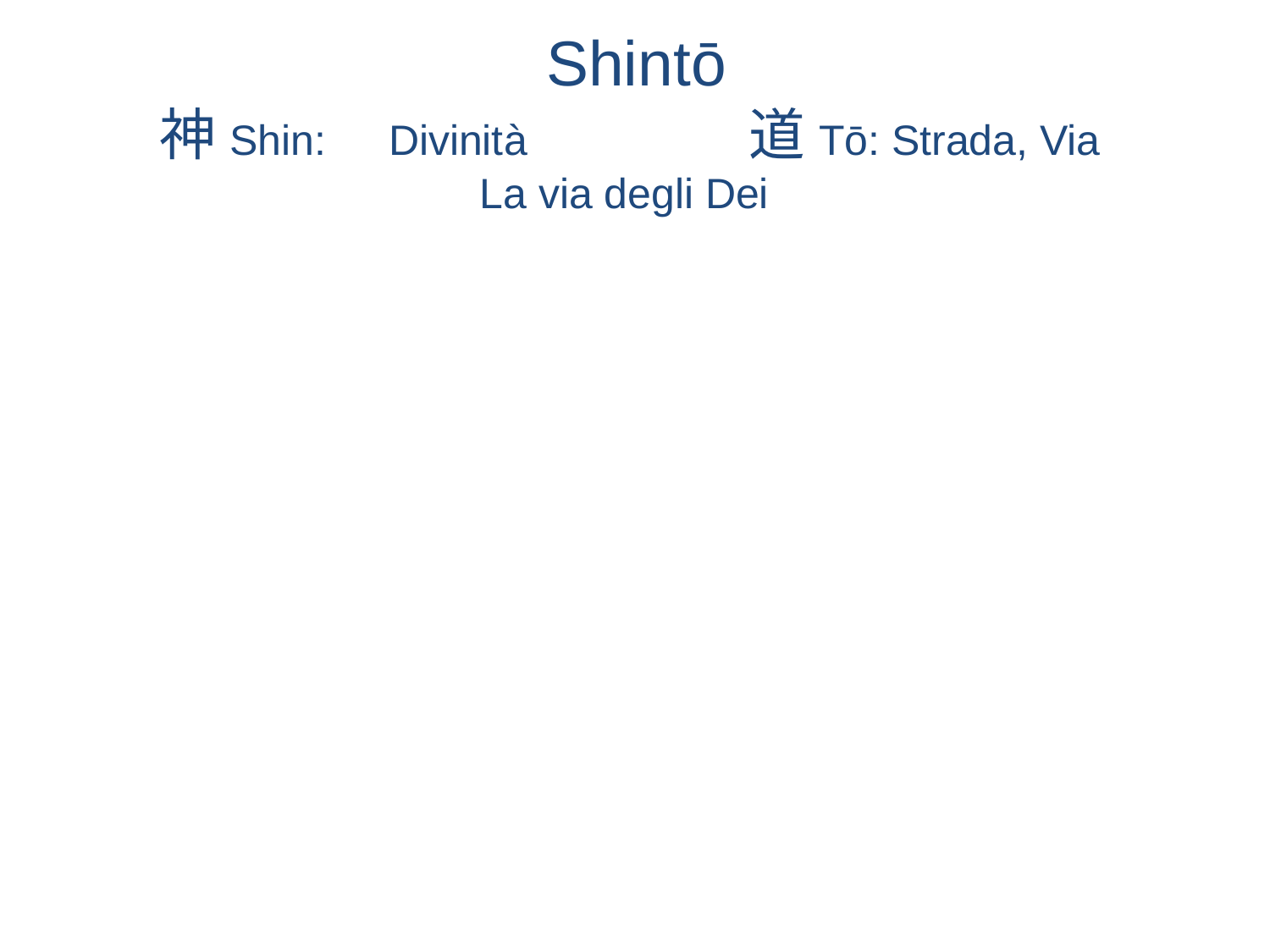

Shintō
神Shin:　Divinità　　　　　道Tō: Strada, Via
 La via degli Dei